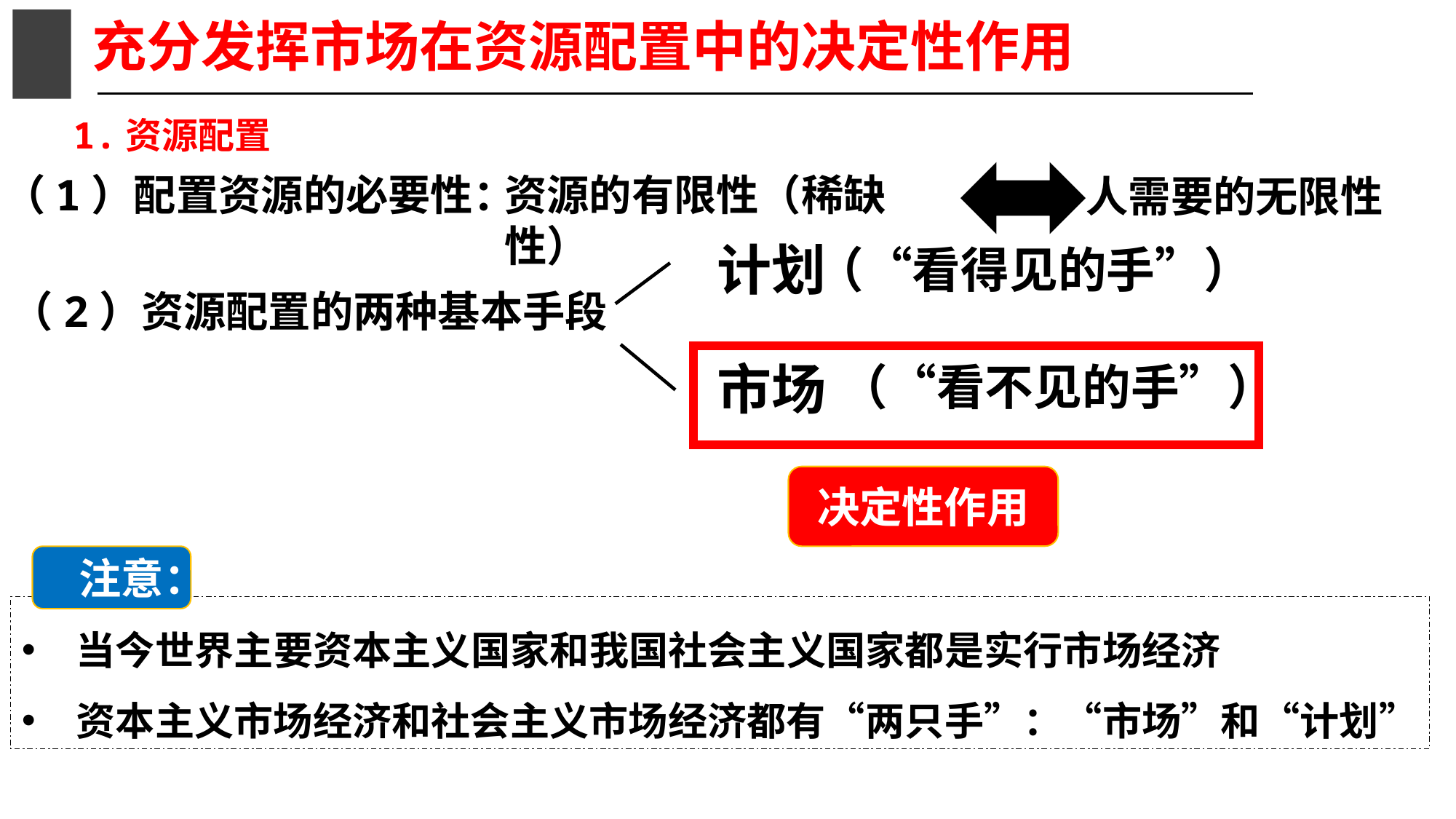

充分发挥市场在资源配置中的决定性作用
1.资源配置
（1）配置资源的必要性：
资源的有限性（稀缺性）

人需要的无限性
计划
（“看得见的手”）
（2）资源配置的两种基本手段

市场
（“看不见的手”）
决定性作用
 注意：
当今世界主要资本主义国家和我国社会主义国家都是实行市场经济
资本主义市场经济和社会主义市场经济都有“两只手”：“市场”和“计划”